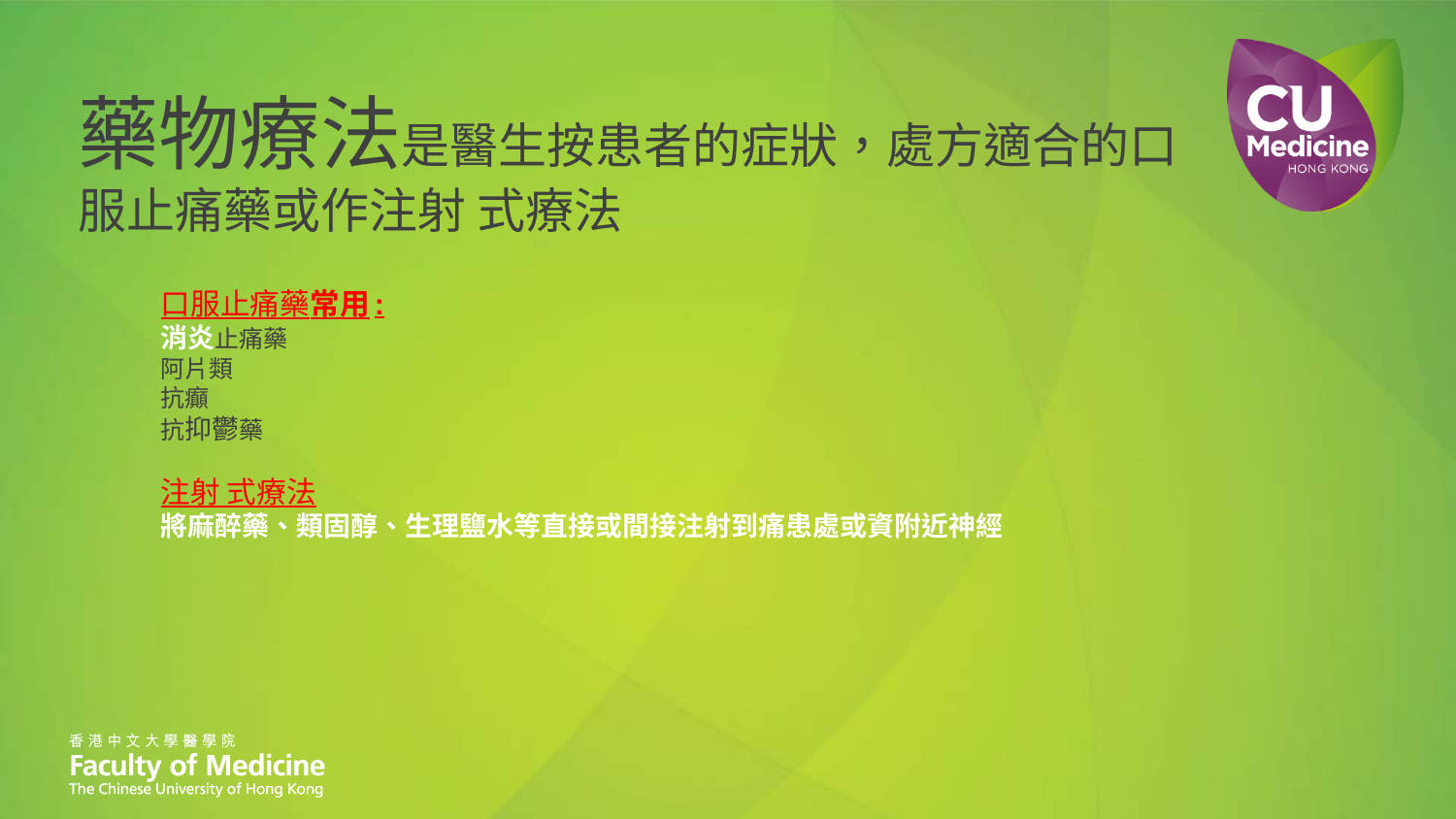

藥物療法是醫生按患者的症狀，處方適合的口服止痛藥或作注射 式療法
# 口服止痛藥常用: 消炎止痛藥 阿片類 抗癲 抗抑鬱藥 注射 式療法 將麻醉藥、類固醇、生理鹽水等直接或間接注射到痛患處或資附近神經